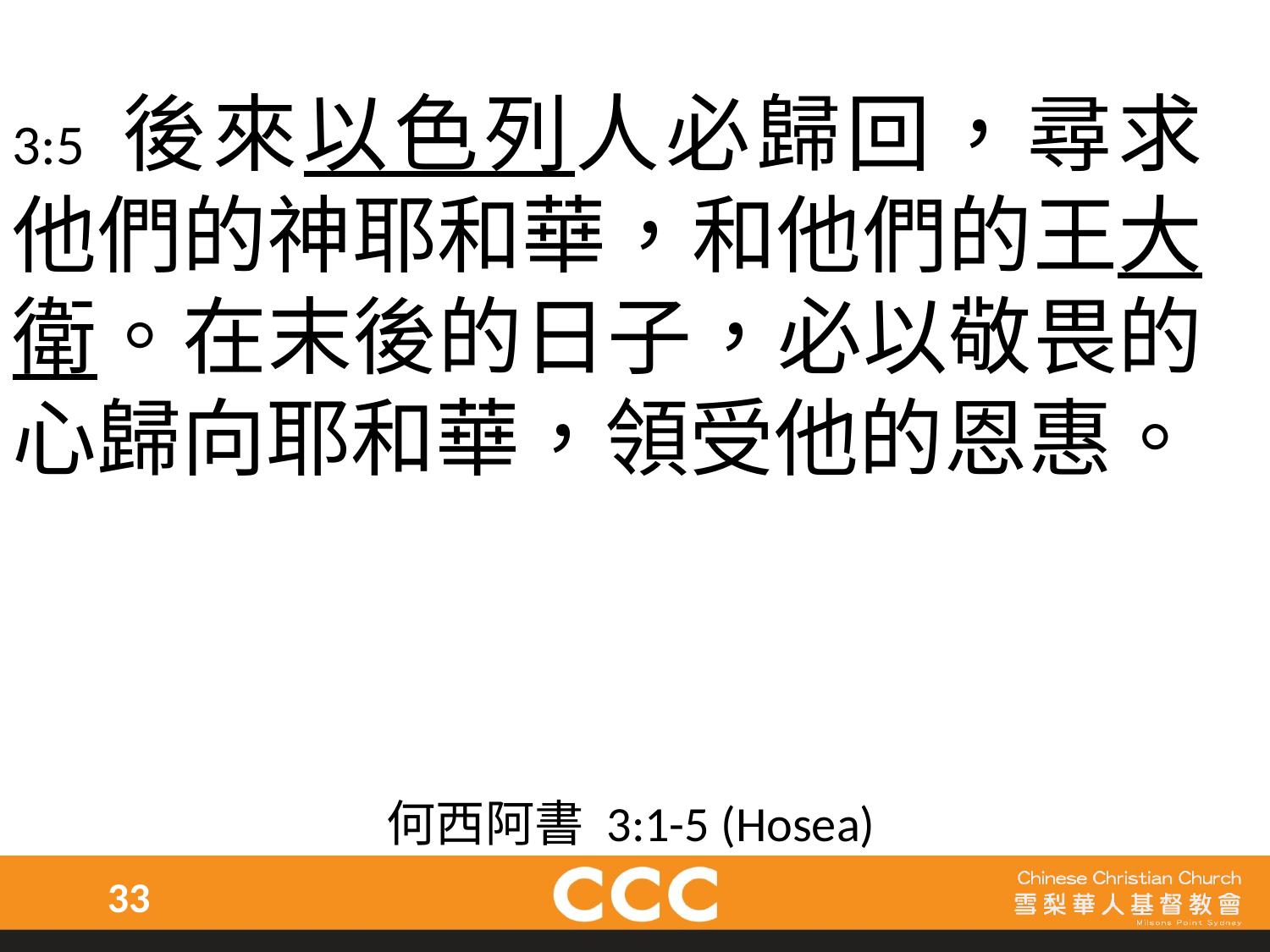

3:5 後來以色列人必歸回，尋求他們的神耶和華，和他們的王大衛。在末後的日子，必以敬畏的心歸向耶和華，領受他的恩惠。
何西阿書 3:1-5 (Hosea)
33